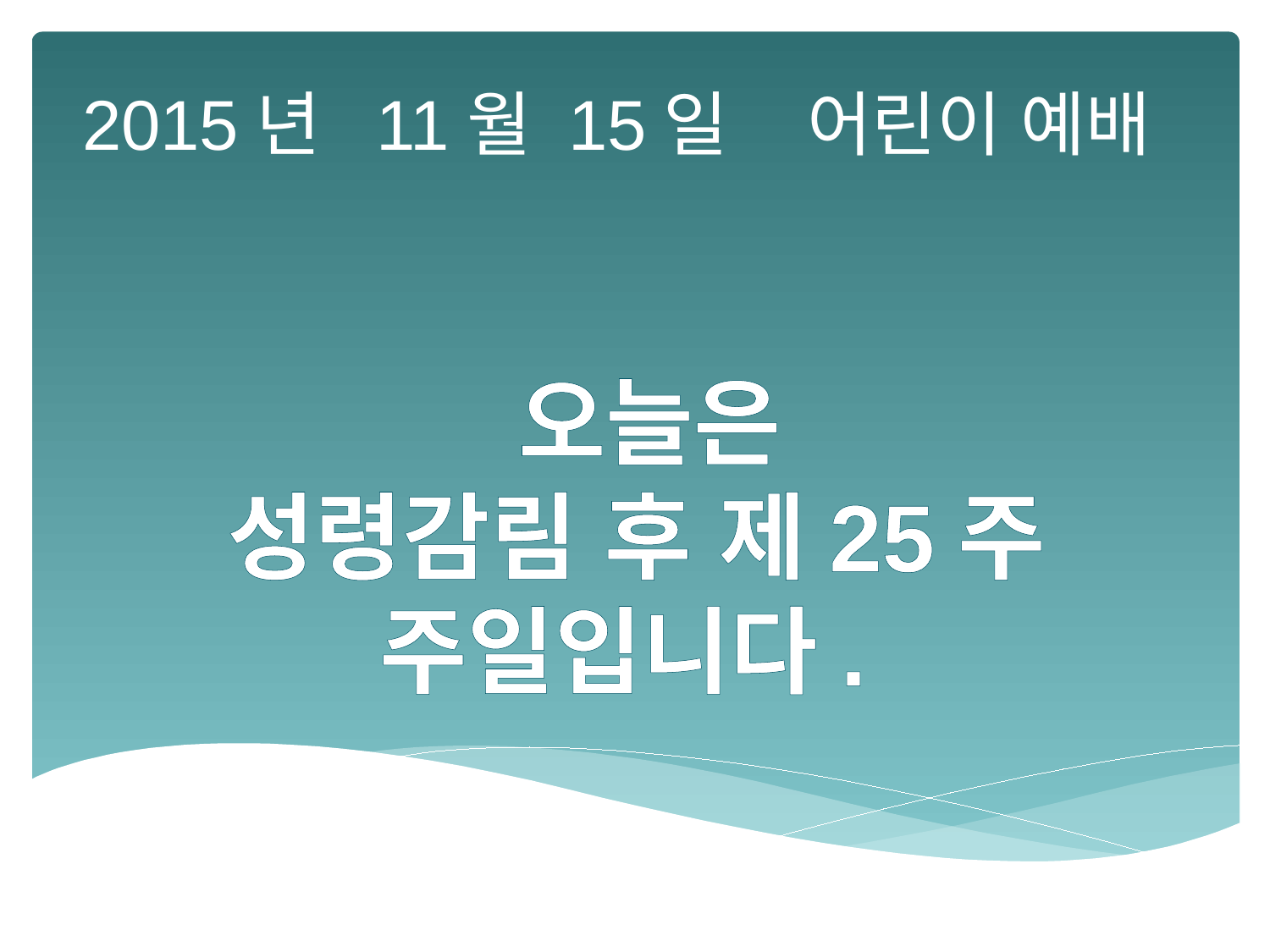

2015년  11월 15일    어린이 예배
오늘은
성령감림 후 제25주
주일입니다.